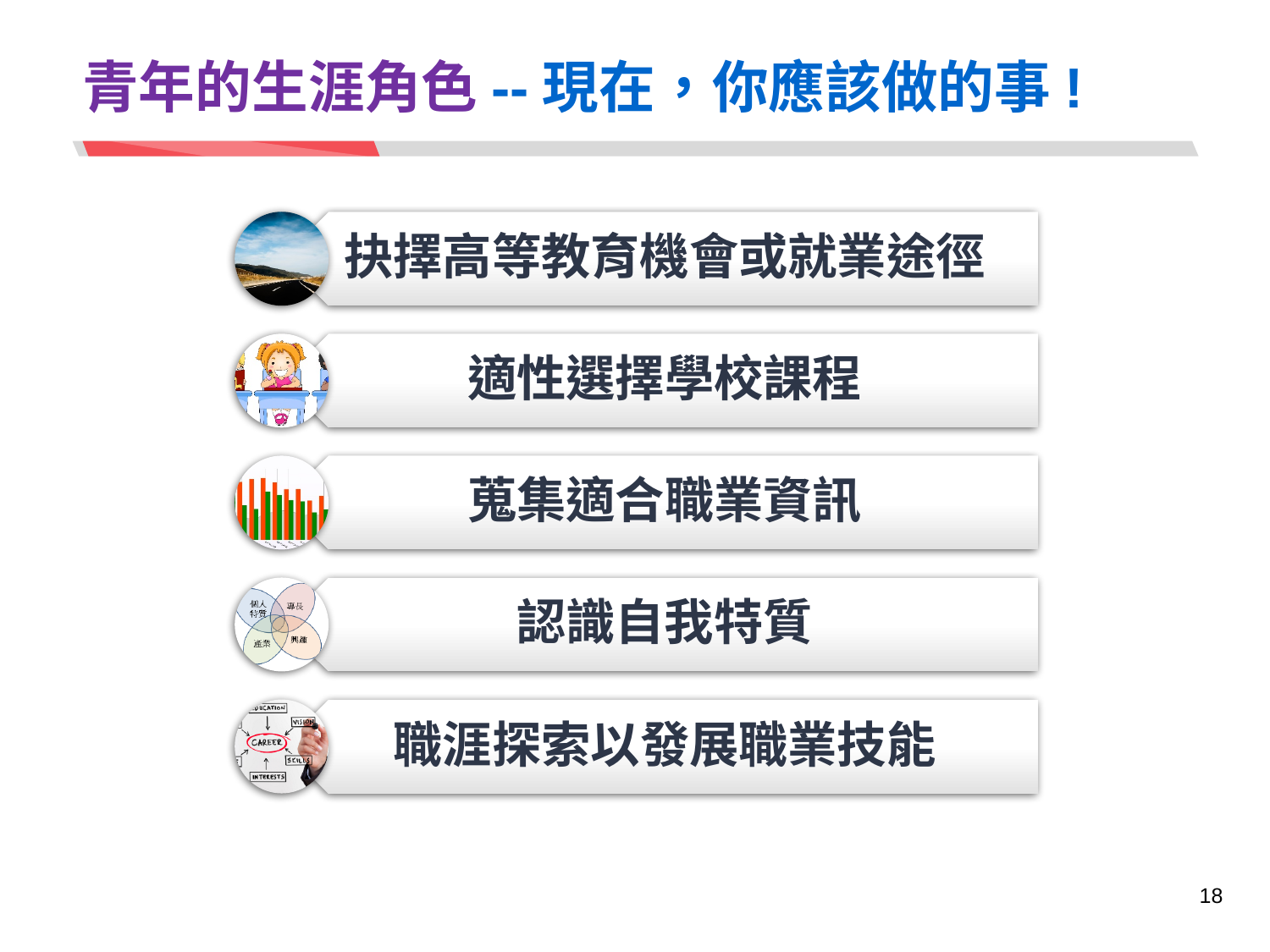

青年的生涯角色--現在，你應該做的事!
抉擇高等教育機會或就業途徑
適性選擇學校課程
蒐集適合職業資訊
認識自我特質
職涯探索以發展職業技能
18